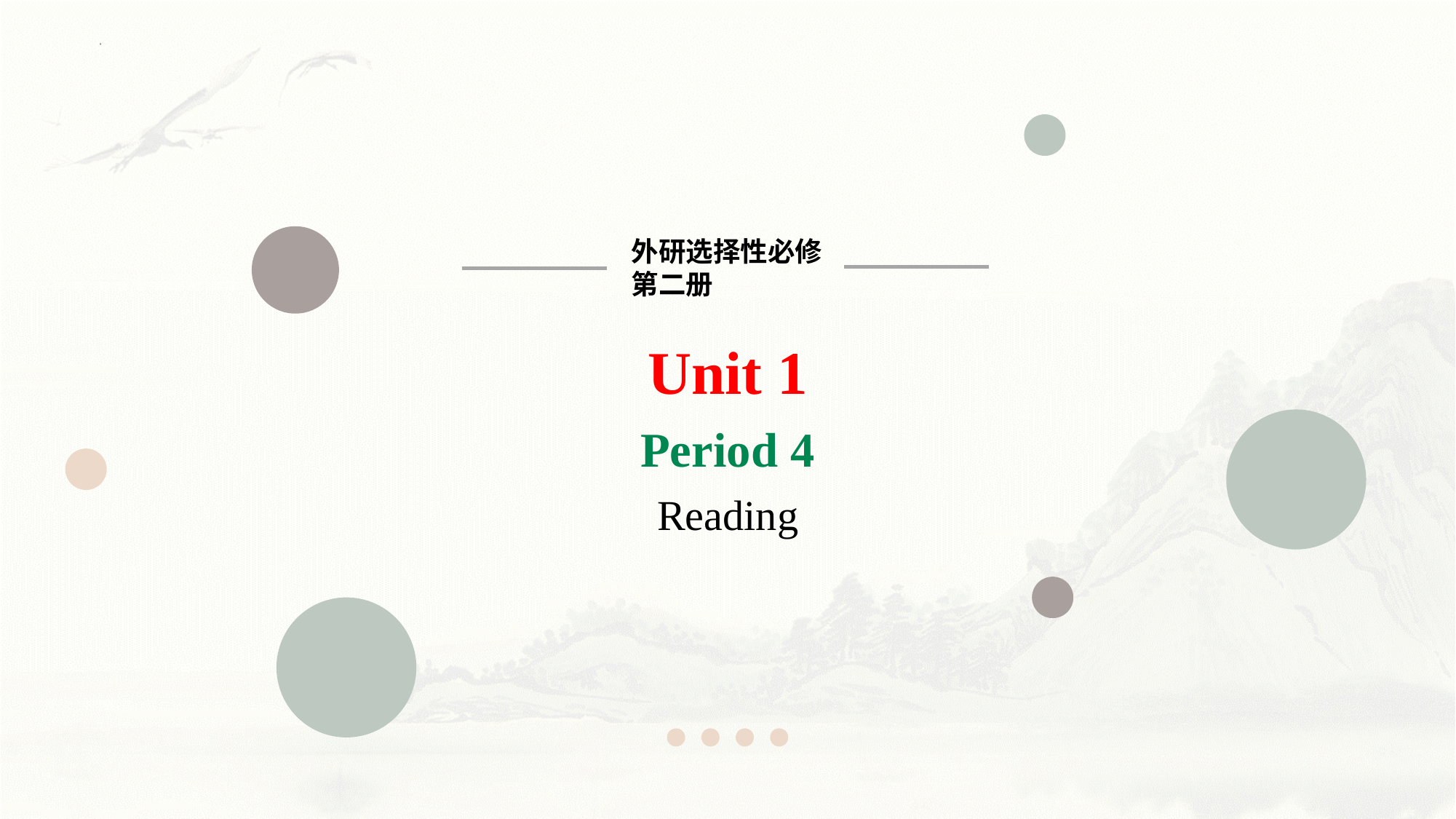

外研选择性必修
第二册
 Unit 1
Period 4
Reading